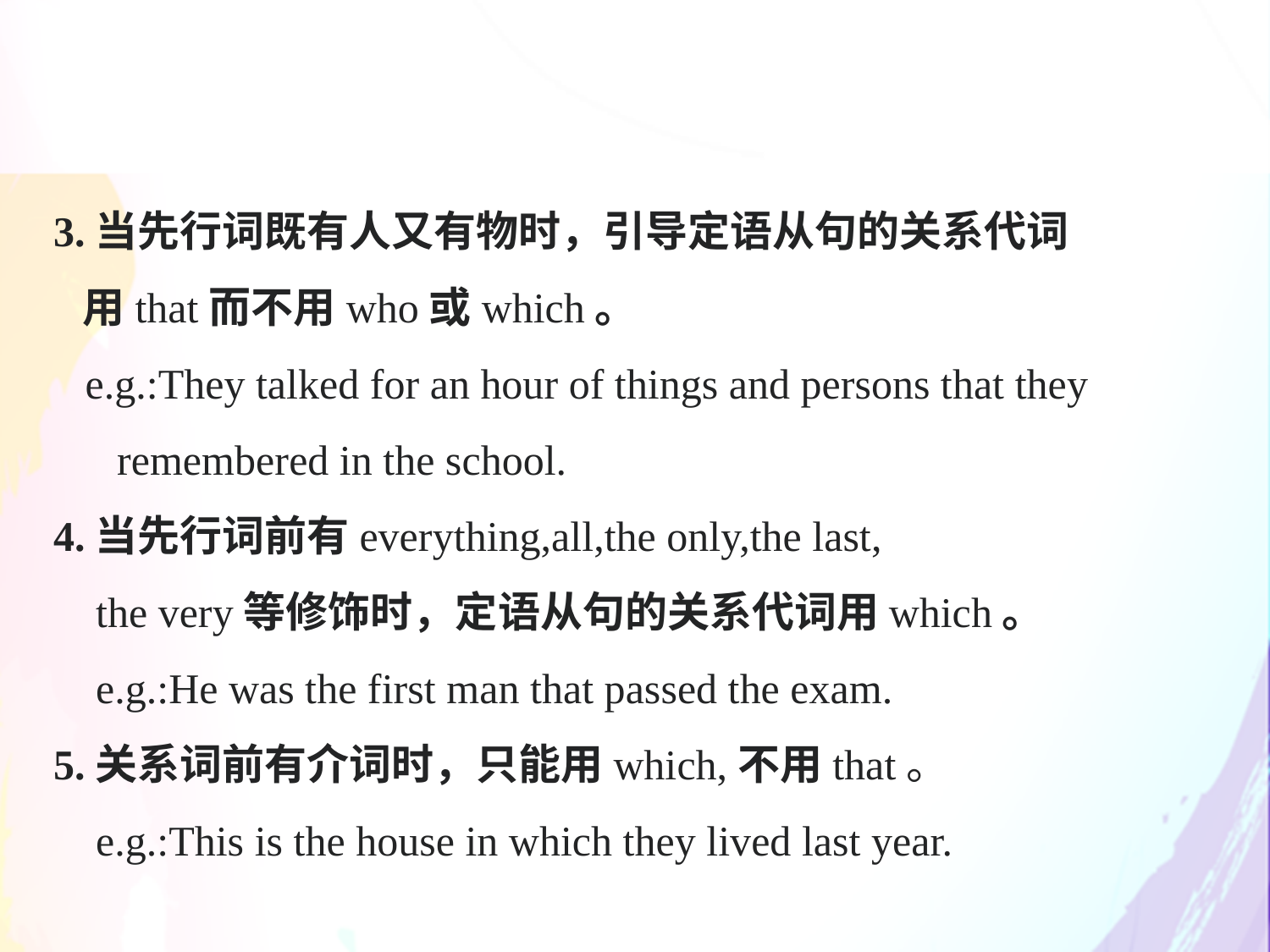

3.当先行词既有人又有物时，引导定语从句的关系代词
  用that而不用who或which。
   e.g.:They talked for an hour of things and persons that they
      remembered in the school.
4.当先行词前有everything,all,the only,the last,
    the very等修饰时，定语从句的关系代词用which。
    e.g.:He was the first man that passed the exam.
5.关系词前有介词时，只能用which,不用that。
    e.g.:This is the house in which they lived last year.